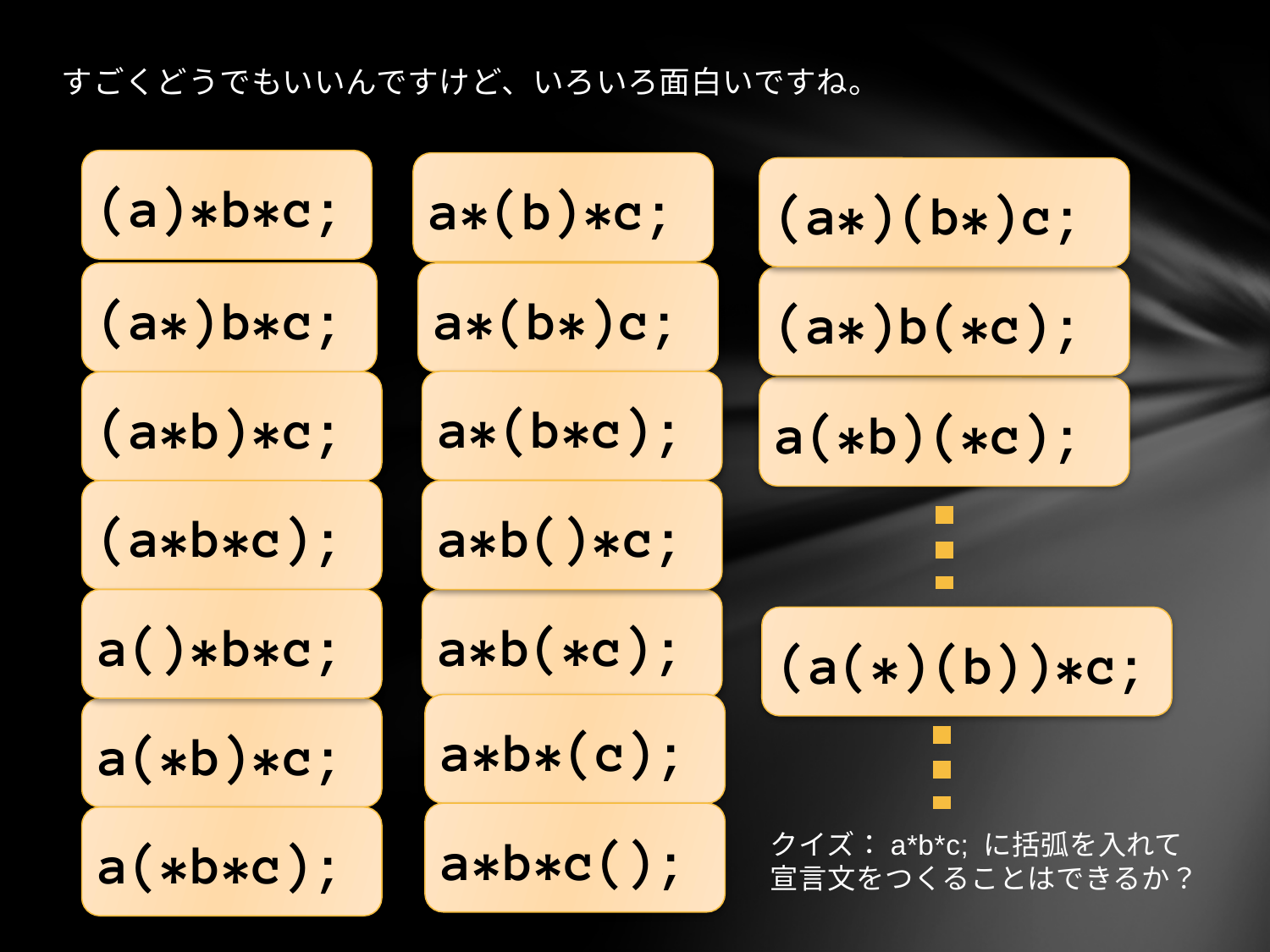

すごくどうでもいいんですけど、いろいろ面白いですね。
(a)*b*c;
a*(b)*c;
(a*)(b*)c;
(a*)b*c;
a*(b*)c;
(a*)b(*c);
a*(b*c);
(a*b)*c;
a(*b)(*c);
(a*b*c);
a*b()*c;
a*b(*c);
a()*b*c;
(a(*)(b))*c;
a*b*(c);
a(*b)*c;
a*b*c();
a(*b*c);
クイズ：a*b*c; に括弧を入れて
宣言文をつくることはできるか？